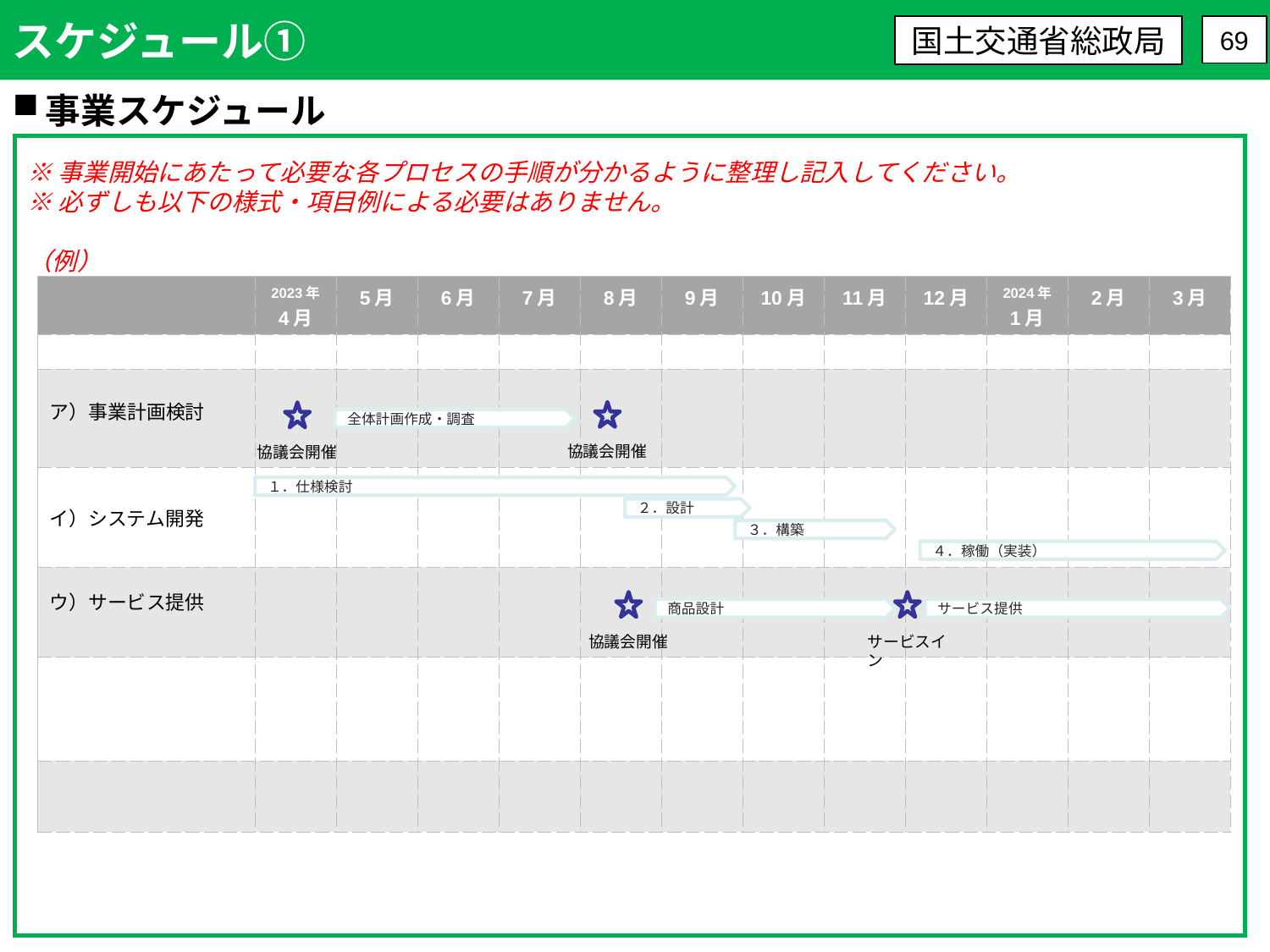

スケジュール①
国土交通省総政局
69
事業スケジュール

※事業開始にあたって必要な各プロセスの手順が分かるように整理し記入してください。
※必ずしも以下の様式・項目例による必要はありません。

（例）
|  | 2023年 4月 | 5月 | 6月 | 7月 | 8月 | 9月 | 10月 | 11月 | 12月 | 2024年 1月 | 2月 | 3月 |
| --- | --- | --- | --- | --- | --- | --- | --- | --- | --- | --- | --- | --- |
|  |  |  |  |  |  |  |  |  |  |  |  |  |
| ア）事業計画検討 |  |  |  |  |  |  |  |  |  |  |  |  |
| イ）システム開発 |  |  |  |  |  |  |  |  |  |  |  |  |
| ウ）サービス提供 |  |  |  |  |  |  |  |  |  |  |  |  |
|  |  |  |  |  |  |  |  |  |  |  |  |  |
|  |  |  |  |  |  |  |  |  |  |  |  |  |

全体計画作成・調査
協議会開催
協議会開催
１．仕様検討
２．設計
３．構築
４．稼働（実装）

商品設計
サービス提供
協議会開催
サービスイン